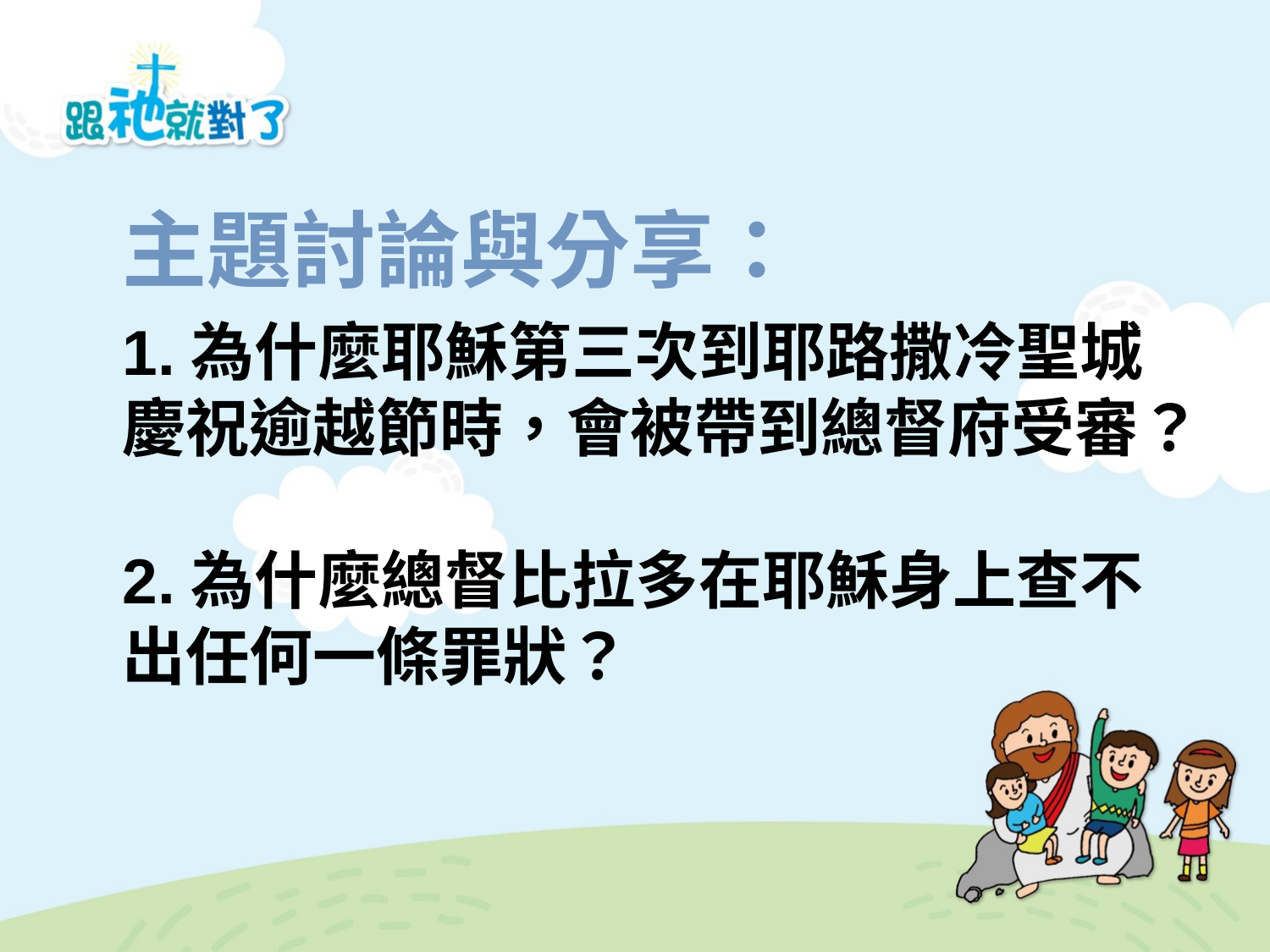

主題討論與分享：
1.為什麼耶穌第三次到耶路撒冷聖城慶祝逾越節時，會被帶到總督府受審？

2.為什麼總督比拉多在耶穌身上查不出任何一條罪狀？